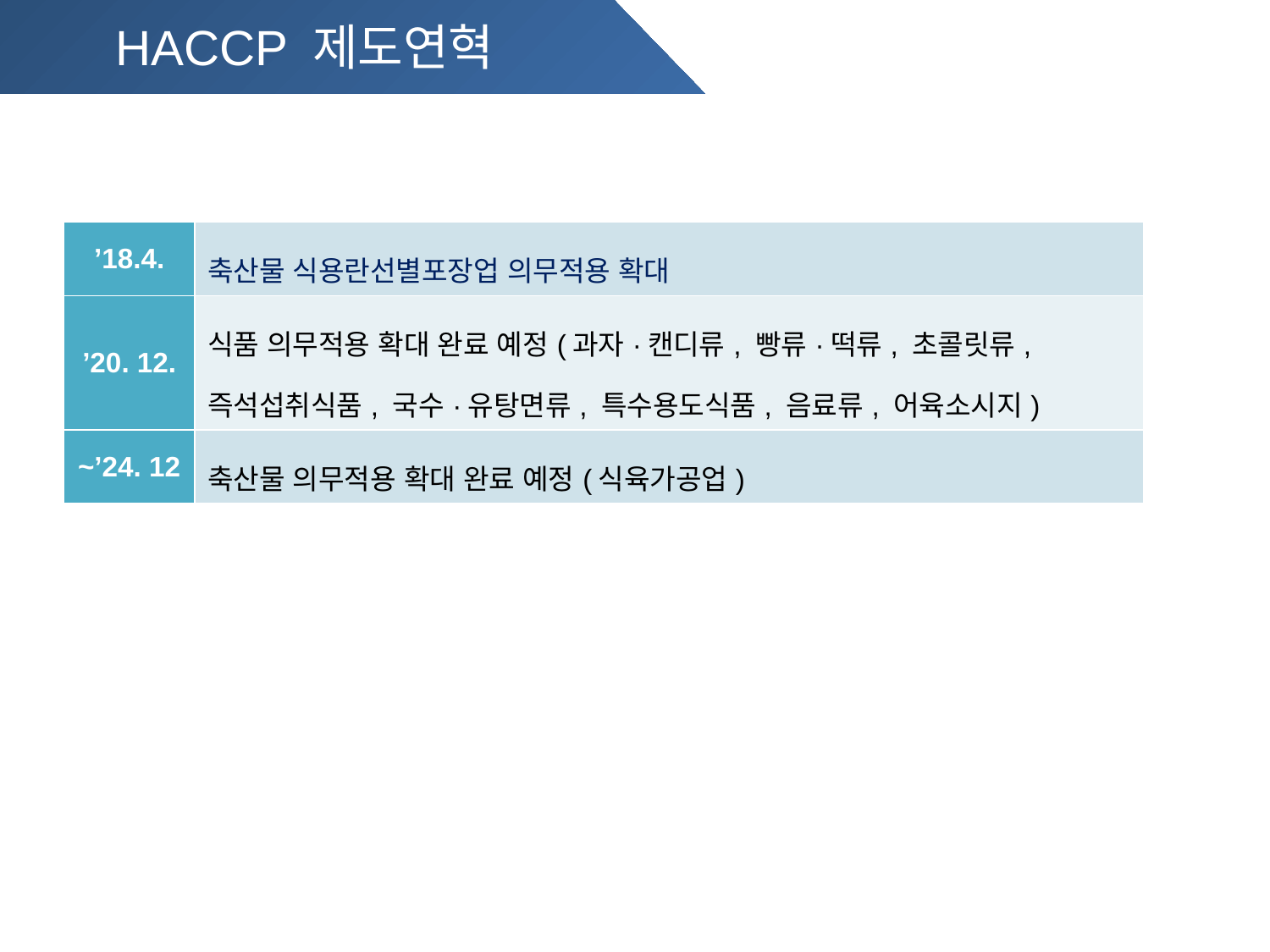

HACCP 제도연혁
| ’18.4. | 축산물 식용란선별포장업 의무적용 확대 |
| --- | --- |
| ’20. 12. | 식품 의무적용 확대 완료 예정(과자·캔디류, 빵류·떡류, 초콜릿류, 즉석섭취식품, 국수·유탕면류, 특수용도식품, 음료류, 어육소시지) |
| ~’24. 12 | 축산물 의무적용 확대 완료 예정(식육가공업) |